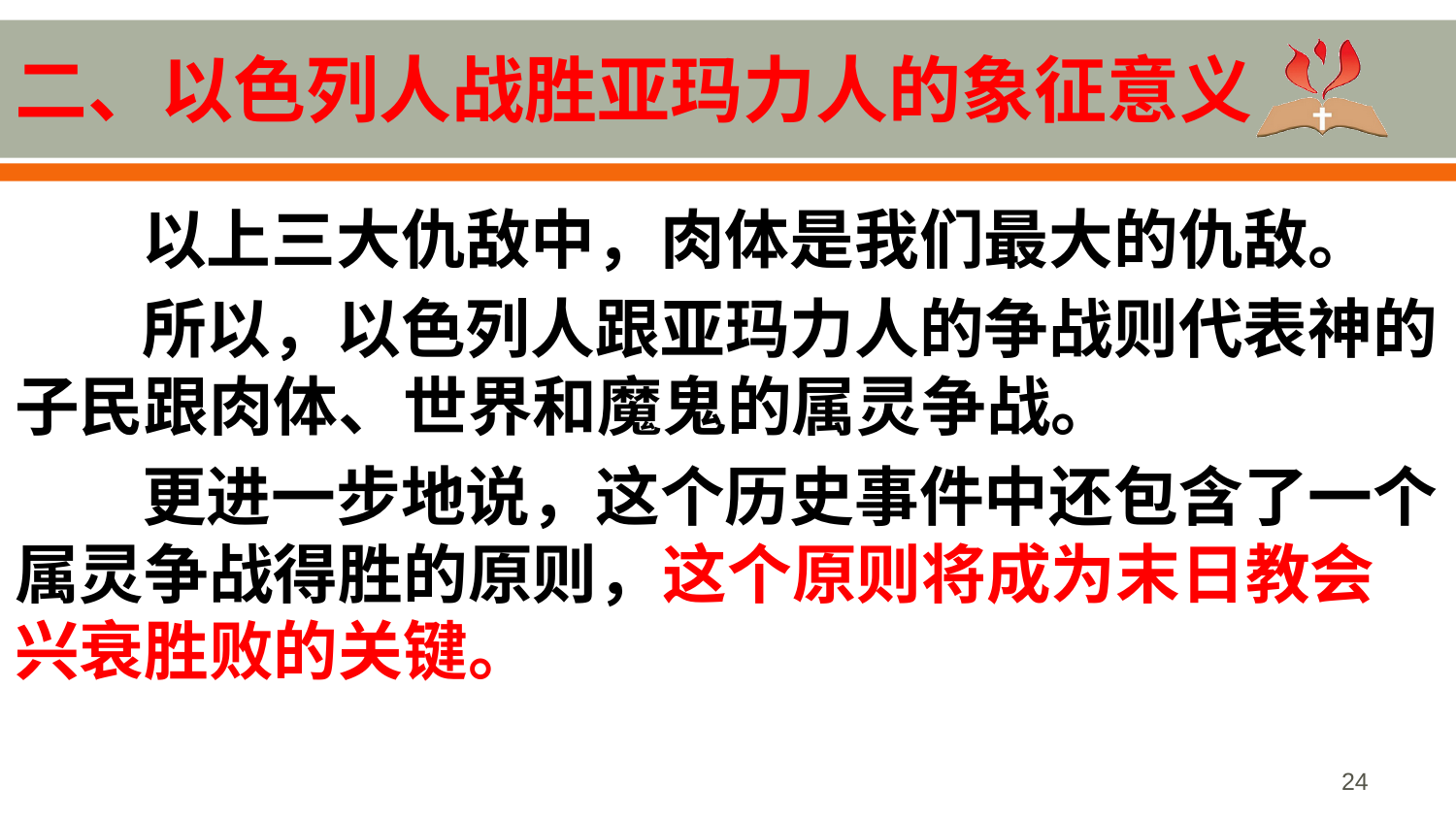

# 二、以色列人战胜亚玛力人的象征意义
以上三大仇敌中，肉体是我们最大的仇敌。
所以，以色列人跟亚玛力人的争战则代表神的子民跟肉体、世界和魔鬼的属灵争战。
更进一步地说，这个历史事件中还包含了一个属灵争战得胜的原则，这个原则将成为末日教会兴衰胜败的关键。

24